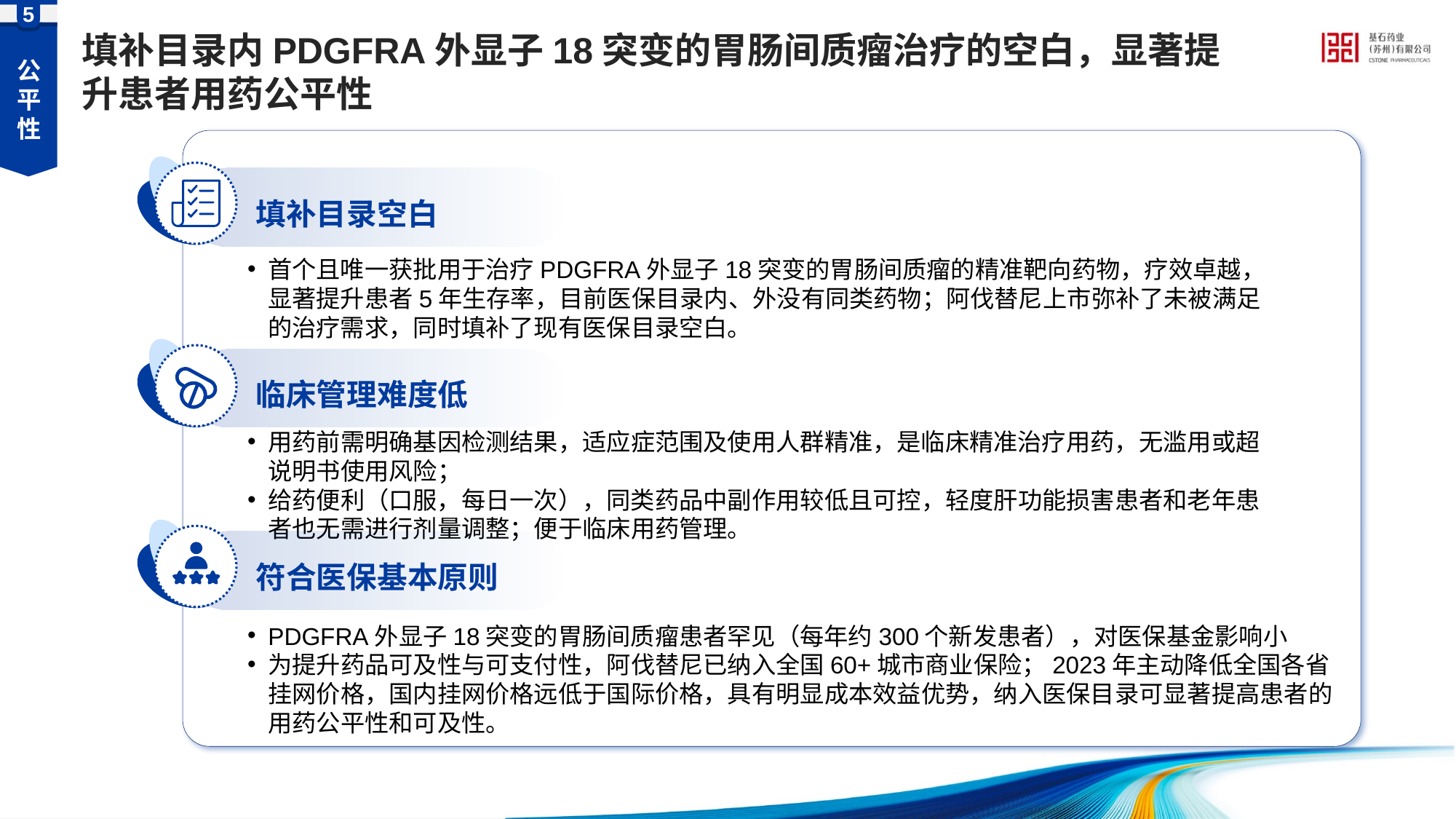

5

公平性

填补目录内PDGFRA外显子18突变的胃肠间质瘤治疗的空白，显著提升患者用药公平性

填补目录空白
首个且唯一获批用于治疗PDGFRA外显子18突变的胃肠间质瘤的精准靶向药物，疗效卓越，显著提升患者5年生存率，目前医保目录内、外没有同类药物；阿伐替尼上市弥补了未被满足的治疗需求，同时填补了现有医保目录空白。

临床管理难度低

用药前需明确基因检测结果，适应症范围及使用人群精准，是临床精准治疗用药，⽆滥⽤或超说明书使⽤⻛险；
给药便利（口服，每日一次），同类药品中副作⽤较低且可控，轻度肝功能损害患者和⽼年患者也⽆需进⾏剂量调整；便于临床用药管理。

符合医保基本原则

PDGFRA外显子18突变的胃肠间质瘤患者罕见（每年约300个新发患者），对医保基金影响小
为提升药品可及性与可支付性，阿伐替尼已纳入全国60+城市商业保险；2023年主动降低全国各省挂网价格，国内挂网价格远低于国际价格，具有明显成本效益优势，纳入医保目录可显著提高患者的用药公平性和可及性。